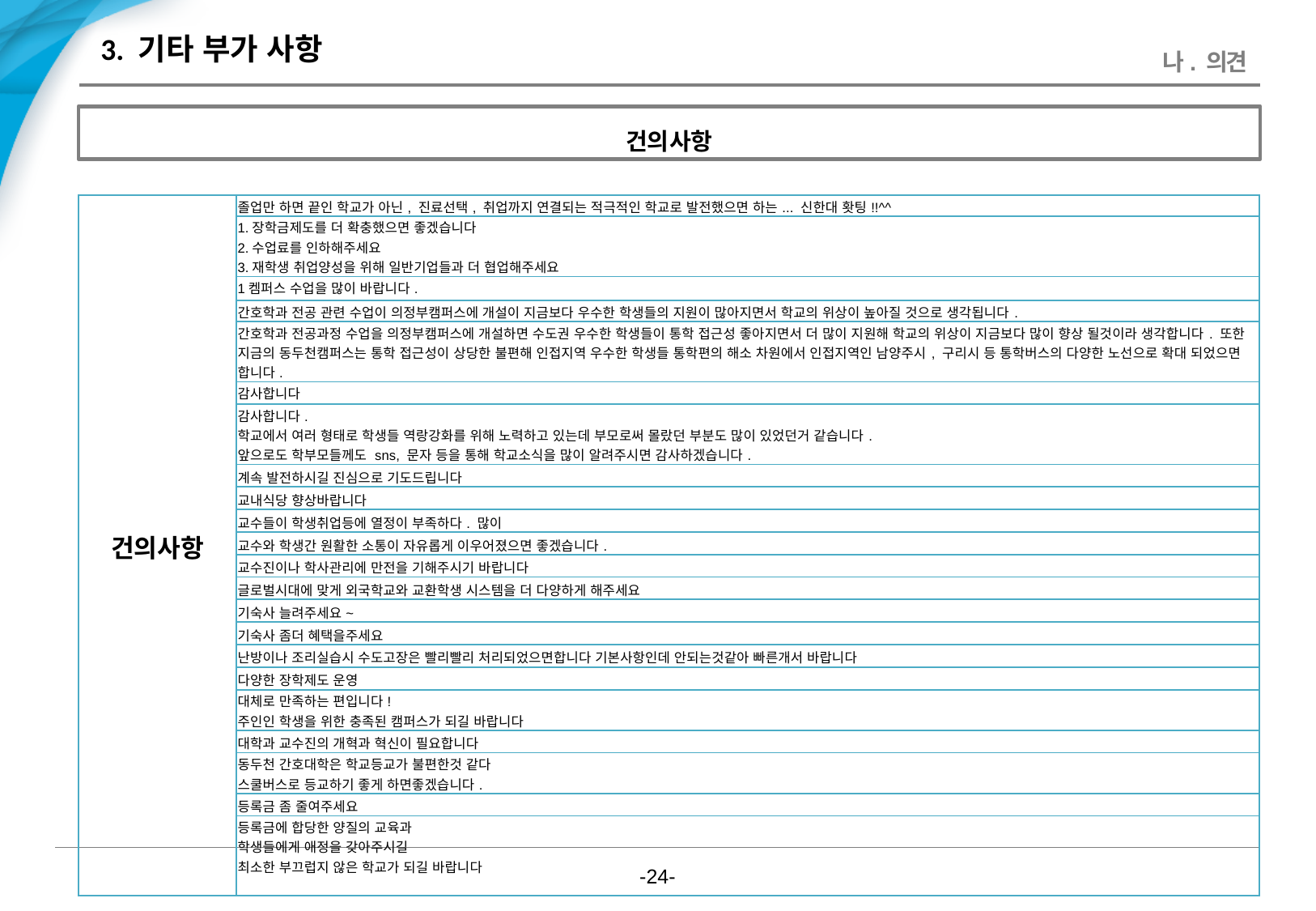

# 3. 기타 부가 사항
나. 의견
건의사항
| 건의사항 | 졸업만 하면 끝인 학교가 아닌, 진료선택, 취업까지 연결되는 적극적인 학교로 발전했으면 하는... 신한대 홧팅!!^^ |
| --- | --- |
|  | 1.장학금제도를 더 확충했으면 좋겠습니다 2.수업료를 인하해주세요 3.재학생 취업양성을 위해 일반기업들과 더 협업해주세요 |
|  | 1켐퍼스 수업을 많이 바랍니다. |
|  | 간호학과 전공 관련 수업이 의정부캠퍼스에 개설이 지금보다 우수한 학생들의 지원이 많아지면서 학교의 위상이 높아질 것으로 생각됩니다. |
|  | 간호학과 전공과정 수업을 의정부캠퍼스에 개설하면 수도권 우수한 학생들이 통학 접근성 좋아지면서 더 많이 지원해 학교의 위상이 지금보다 많이 향상 될것이라 생각합니다. 또한 지금의 동두천캠퍼스는 통학 접근성이 상당한 불편해 인접지역 우수한 학생들 통학편의 해소 차원에서 인접지역인 남양주시, 구리시 등 통학버스의 다양한 노선으로 확대 되었으면 합니다. |
|  | 감사합니다 |
|  | 감사합니다. 학교에서 여러 형태로 학생들 역랑강화를 위해 노력하고 있는데 부모로써 몰랐던 부분도 많이 있었던거 같습니다. 앞으로도 학부모들께도 sns, 문자 등을 통해 학교소식을 많이 알려주시면 감사하겠습니다. |
|  | 계속 발전하시길 진심으로 기도드립니다 |
|  | 교내식당 향상바랍니다 |
|  | 교수들이 학생취업등에 열정이 부족하다. 많이 |
|  | 교수와 학생간 원활한 소통이 자유롭게 이우어졌으면 좋겠습니다. |
|  | 교수진이나 학사관리에 만전을 기해주시기 바랍니다 |
|  | 글로벌시대에 맞게 외국학교와 교환학생 시스템을 더 다양하게 해주세요 |
|  | 기숙사 늘려주세요~ |
|  | 기숙사 좀더 혜택을주세요 |
|  | 난방이나 조리실습시 수도고장은 빨리빨리 처리되었으면합니다 기본사항인데 안되는것같아 빠른개서 바랍니다 |
|  | 다양한 장학제도 운영 |
|  | 대체로 만족하는 편입니다! 주인인 학생을 위한 충족된 캠퍼스가 되길 바랍니다 |
|  | 대학과 교수진의 개혁과 혁신이 필요합니다 |
|  | 동두천 간호대학은 학교등교가 불편한것 같다 스쿨버스로 등교하기 좋게 하면좋겠습니다. |
|  | 등록금 좀 줄여주세요 |
|  | 등록금에 합당한 양질의 교육과 학생들에게 애정을 갖아주시길 최소한 부끄럽지 않은 학교가 되길 바랍니다 |
-24-